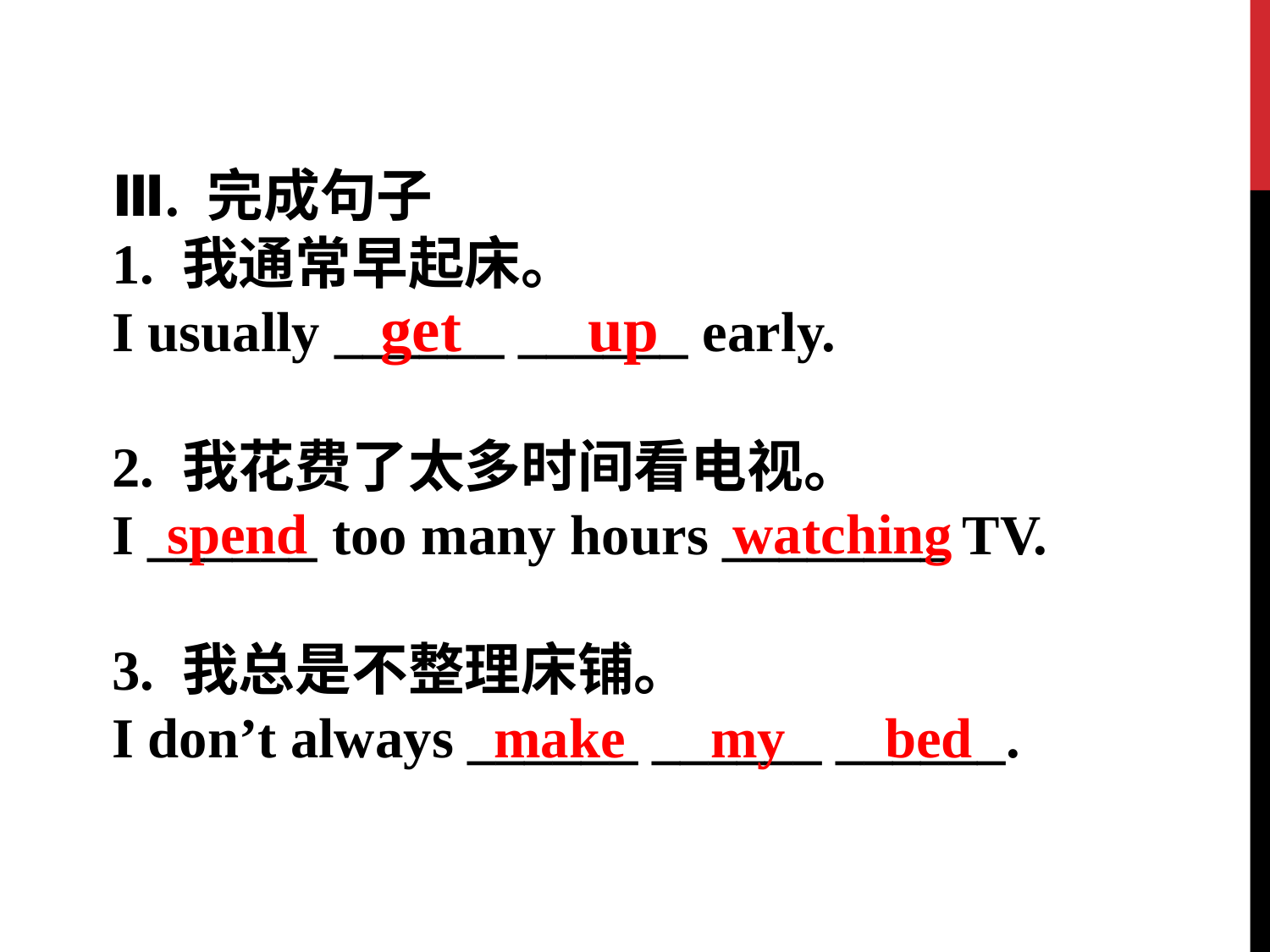

Ⅲ. 完成句子
1. 我通常早起床。
I usually ______ ______ early.

2. 我花费了太多时间看电视。
I ______ too many hours ________ TV.

3. 我总是不整理床铺。
I don’t always ______ ______ ______.
get        up
spend                              watching
make      my       bed